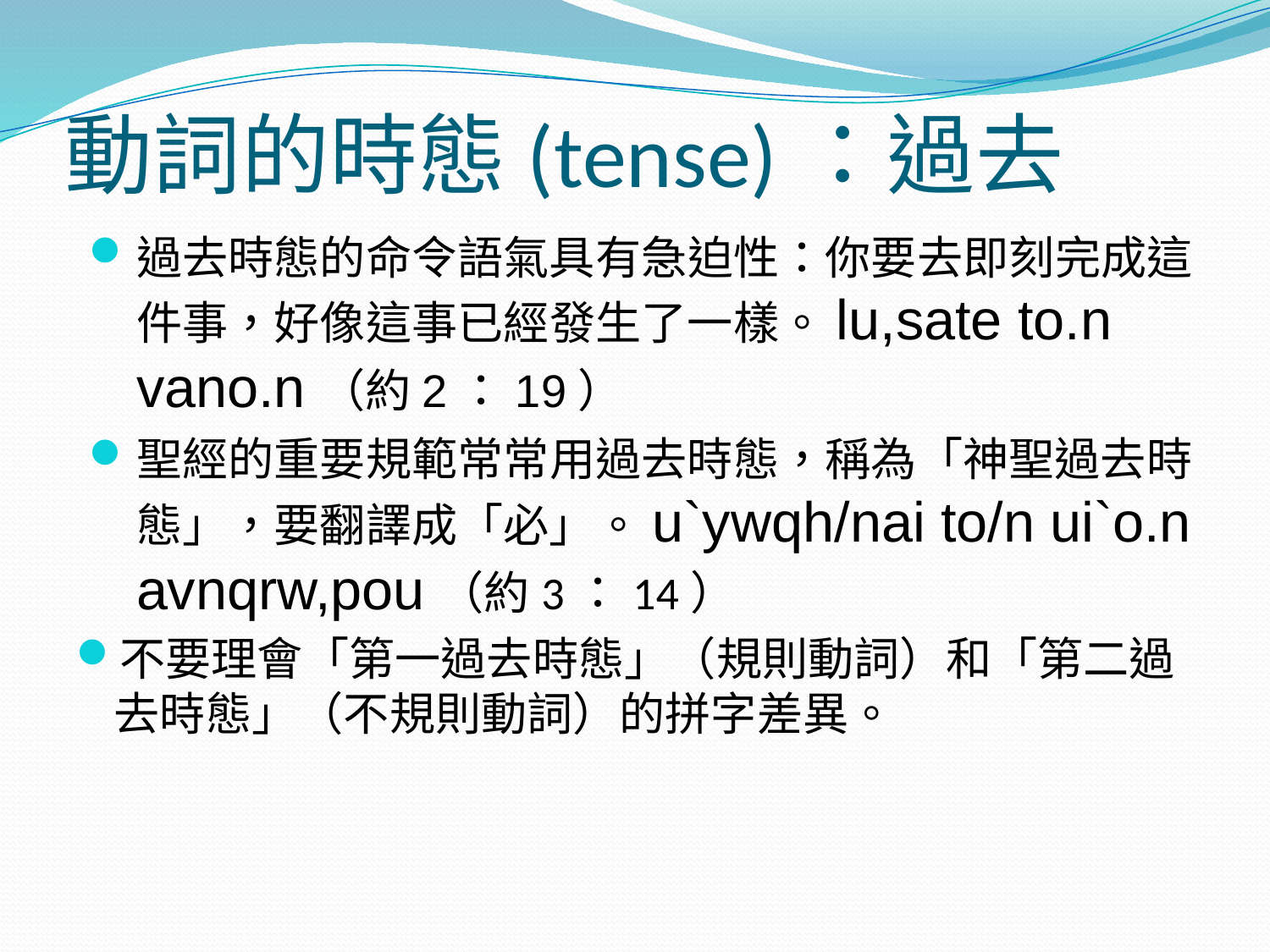

# 動詞的時態(tense)：過去
過去時態的命令語氣具有急迫性：你要去即刻完成這件事，好像這事已經發生了一樣。lu,sate to.n vano.n（約2：19）
聖經的重要規範常常用過去時態，稱為「神聖過去時態」，要翻譯成「必」。u`ywqh/nai to/n ui`o.n avnqrw,pou（約3：14）
不要理會「第一過去時態」（規則動詞）和「第二過去時態」（不規則動詞）的拼字差異。